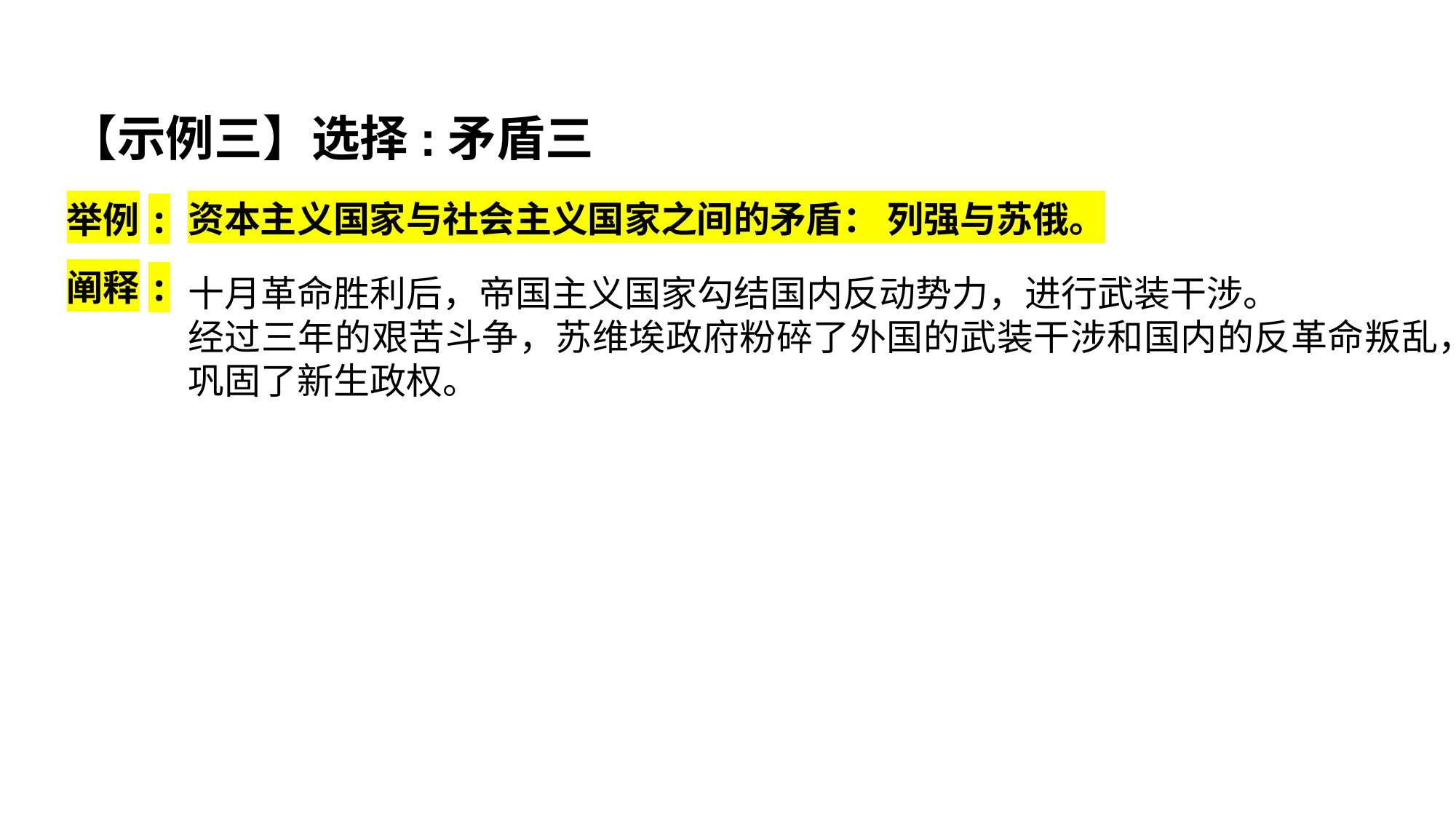

【示例三】选择:矛盾三
资本主义国家与社会主义国家之间的矛盾： 列强与苏俄。
举例:
阐释:
十月革命胜利后，帝国主义国家勾结国内反动势力，进行武装干涉。
经过三年的艰苦斗争，苏维埃政府粉碎了外国的武装干涉和国内的反革命叛乱，巩固了新生政权。